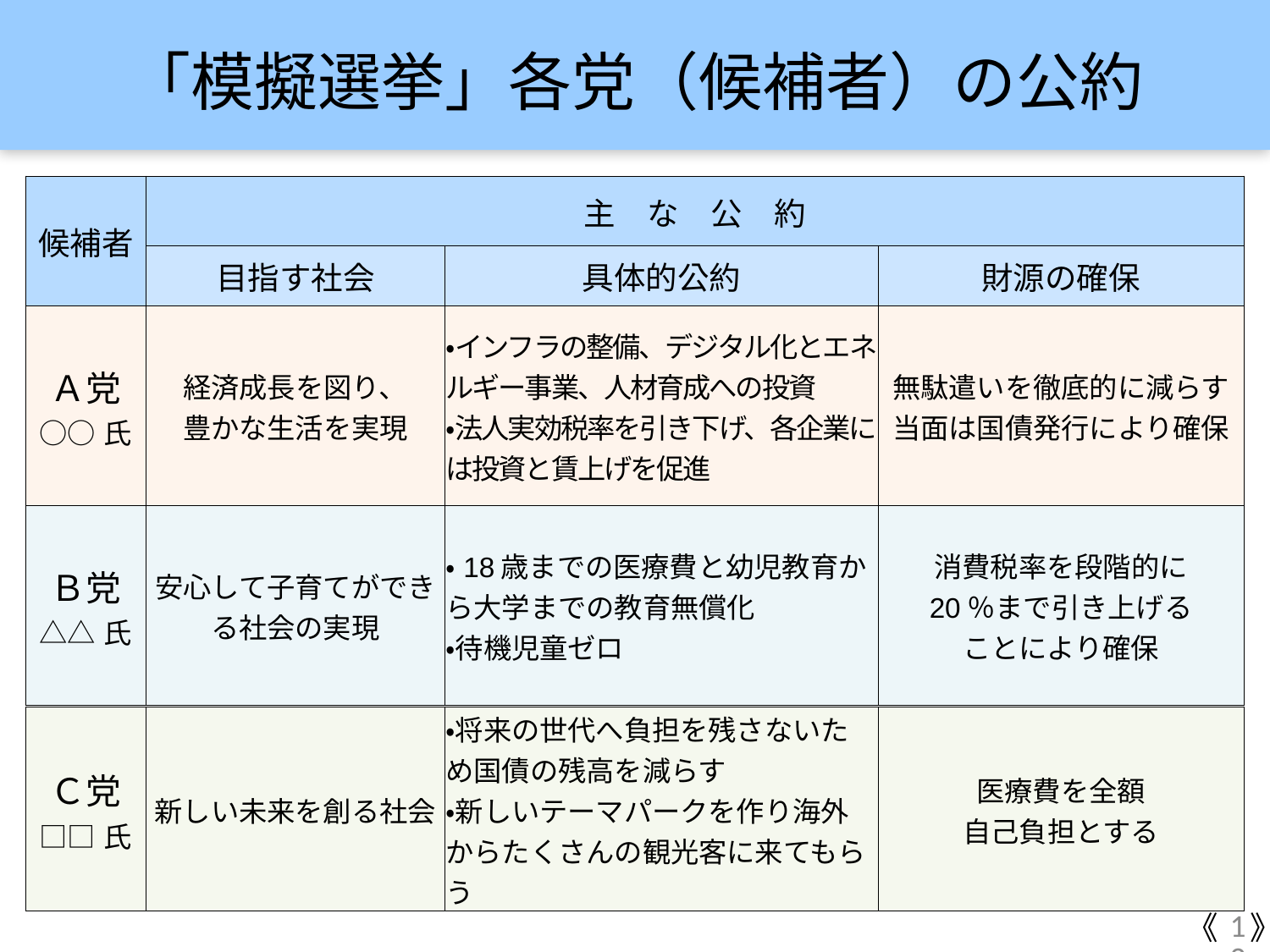

「模擬選挙」各党（候補者）の公約
| 候補者 | 主　な　公　約 |  |  |
| --- | --- | --- | --- |
|  | 目指す社会 | 具体的公約 | 財源の確保 |
| Ａ党 ○○氏 | 経済成長を図り、 豊かな生活を実現 | ・インフラの整備、デジタル化とエネルギー事業、人材育成への投資 ・法人実効税率を引き下げ、各企業には投資と賃上げを促進 | 無駄遣いを徹底的に減らす 当面は国債発行により確保 |
| --- | --- | --- | --- |
| Ｂ党 △△氏 | 安心して子育てができる社会の実現 | ・18歳までの医療費と幼児教育から大学までの教育無償化 ・待機児童ゼロ | 消費税率を段階的に 20％まで引き上げる ことにより確保 |
| --- | --- | --- | --- |
| Ｃ党 □□氏 | 新しい未来を創る社会 | ・将来の世代へ負担を残さないため国債の残高を減らす ・新しいテーマパークを作り海外からたくさんの観光客に来てもらう | 医療費を全額 自己負担とする |
| --- | --- | --- | --- |
12